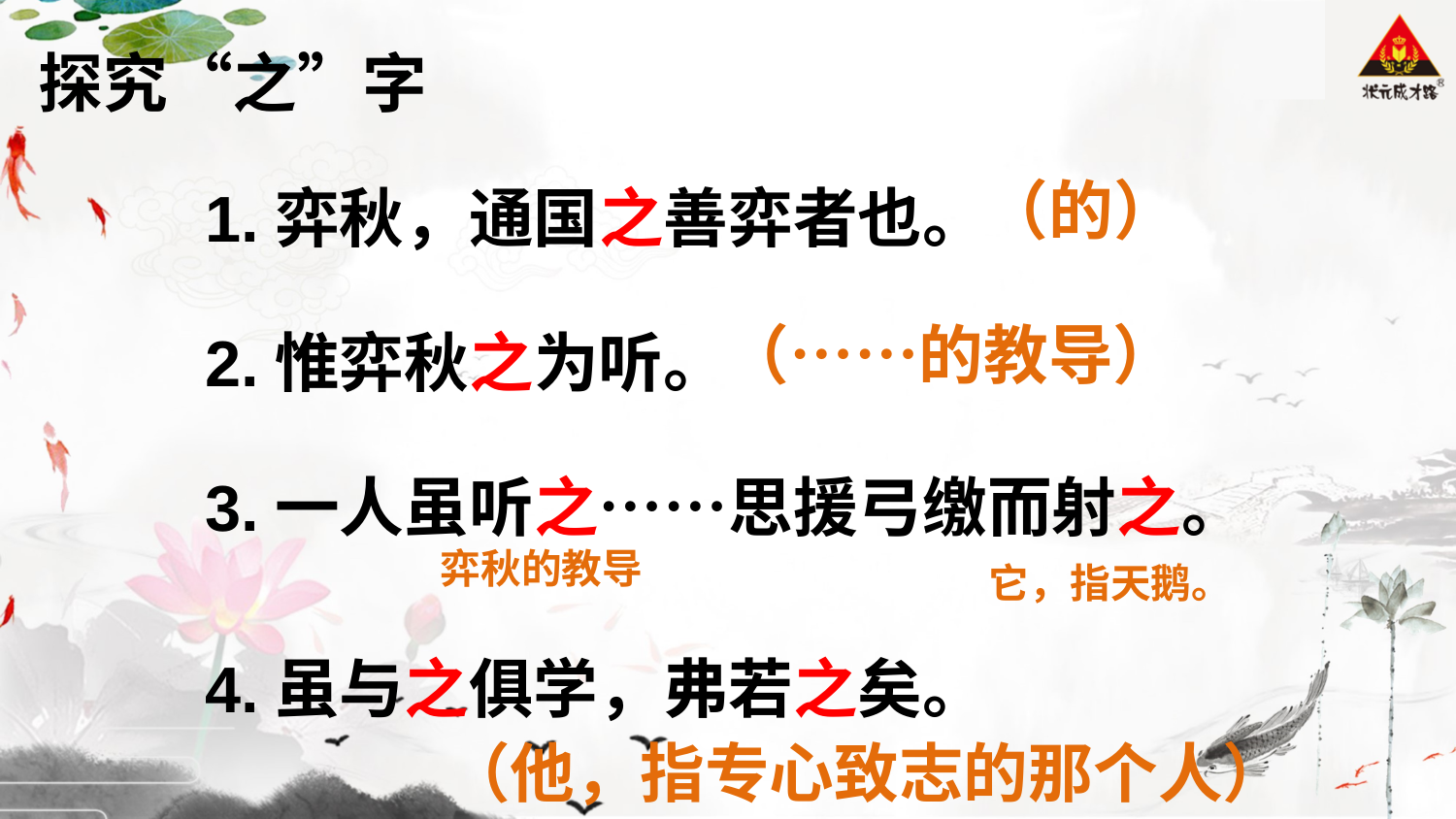

探究“之”字
1.弈秋，通国之善弈者也。
（的）
2.惟弈秋之为听。
（……的教导）
3.一人虽听之……思援弓缴而射之。
弈秋的教导
它，指天鹅。
4.虽与之俱学，弗若之矣。
（他，指专心致志的那个人）